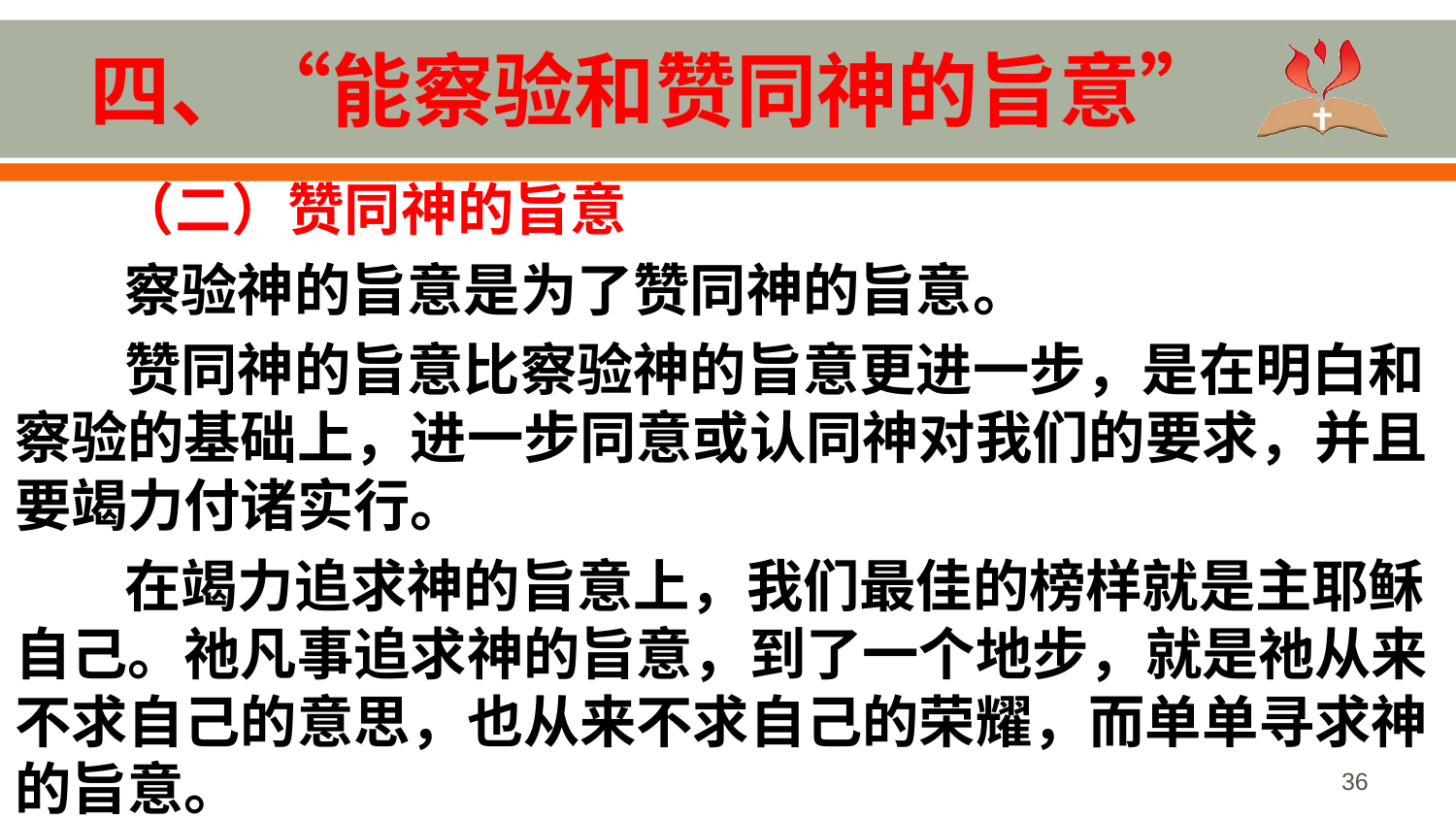

# 四、“能察验和赞同神的旨意”
       （二）赞同神的旨意
察验神的旨意是为了赞同神的旨意。
赞同神的旨意比察验神的旨意更进一步，是在明白和察验的基础上，进一步同意或认同神对我们的要求，并且要竭力付诸实行。
在竭力追求神的旨意上，我们最佳的榜样就是主耶稣自己。祂凡事追求神的旨意，到了一个地步，就是祂从来不求自己的意思，也从来不求自己的荣耀，而单单寻求神的旨意。

36